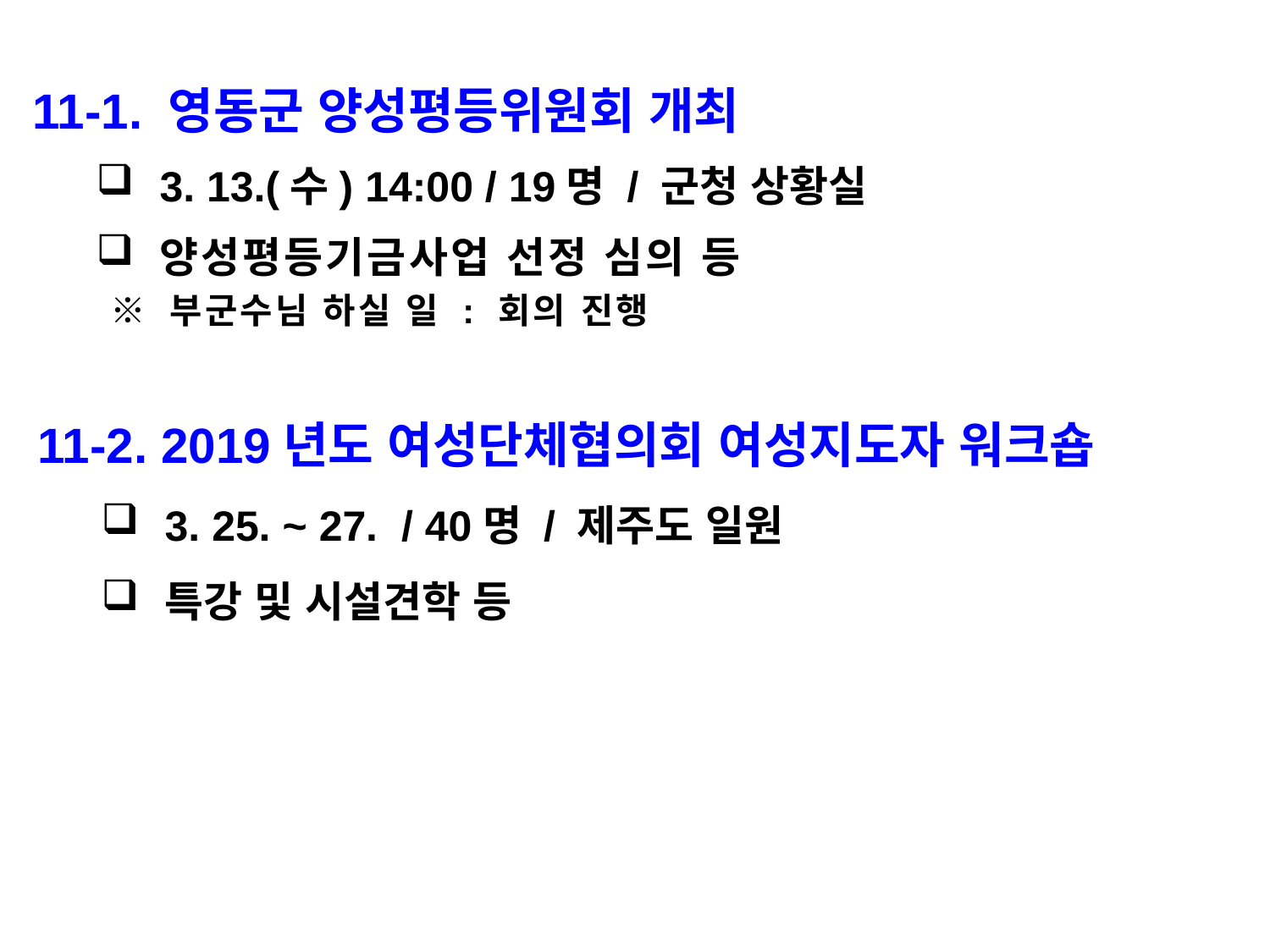

11-1. 영동군 양성평등위원회 개최
3. 13.(수) 14:00 / 19명 / 군청 상황실
양성평등기금사업 선정 심의 등
 ※ 부군수님 하실 일 : 회의 진행

11-2. 2019년도 여성단체협의회 여성지도자 워크숍
3. 25. ~ 27.  / 40명 / 제주도 일원
특강 및 시설견학 등